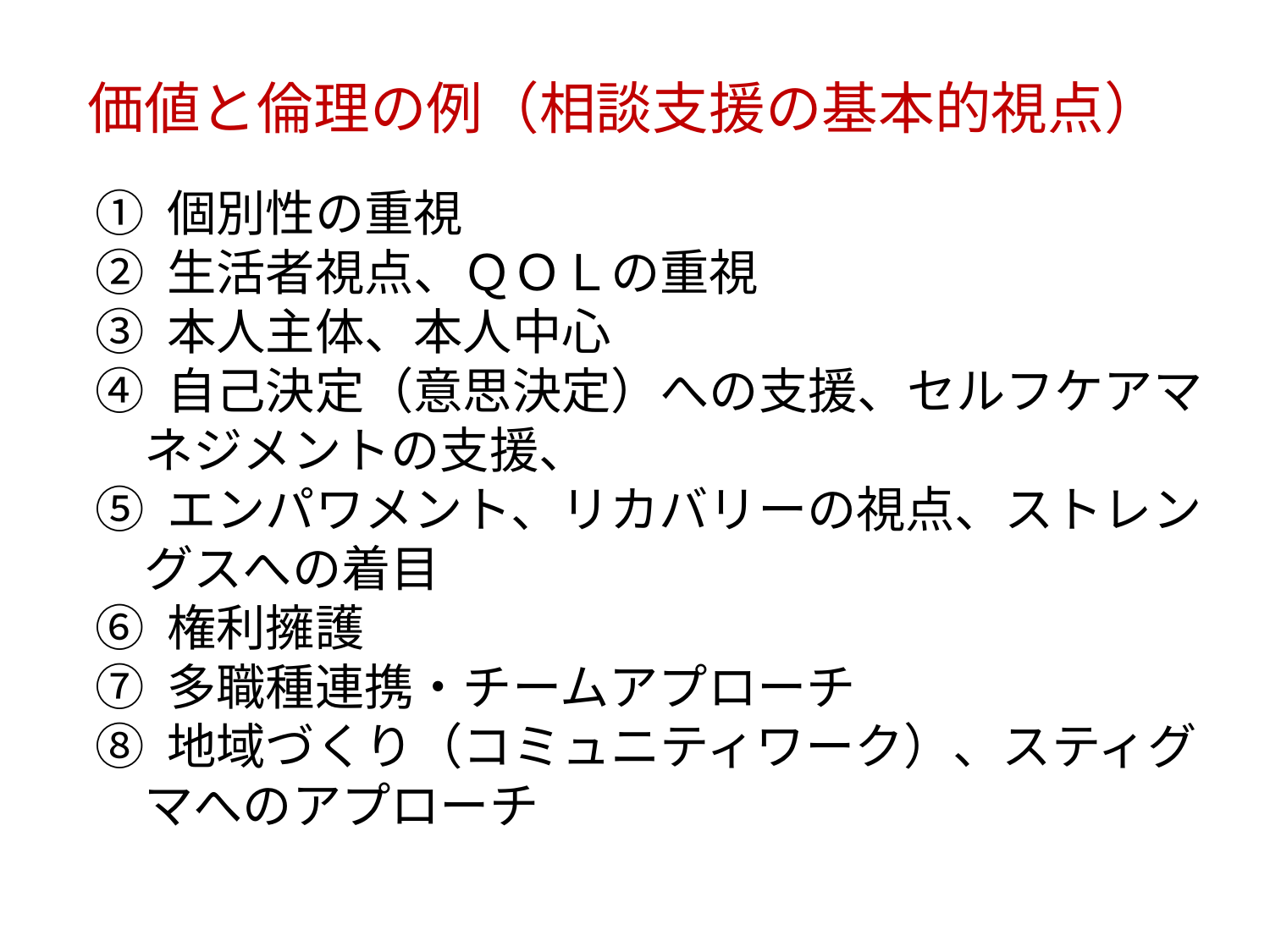

価値と倫理の例（相談支援の基本的視点）
① 個別性の重視
② 生活者視点、ＱＯＬの重視
③ 本人主体、本人中心
④ 自己決定（意思決定）への支援、セルフケアマ
　ネジメントの支援、
⑤ エンパワメント、リカバリーの視点、ストレン
　グスへの着目
⑥ 権利擁護
⑦ 多職種連携・チームアプローチ
⑧ 地域づくり（コミュニティワーク）、スティグ
　マへのアプローチ